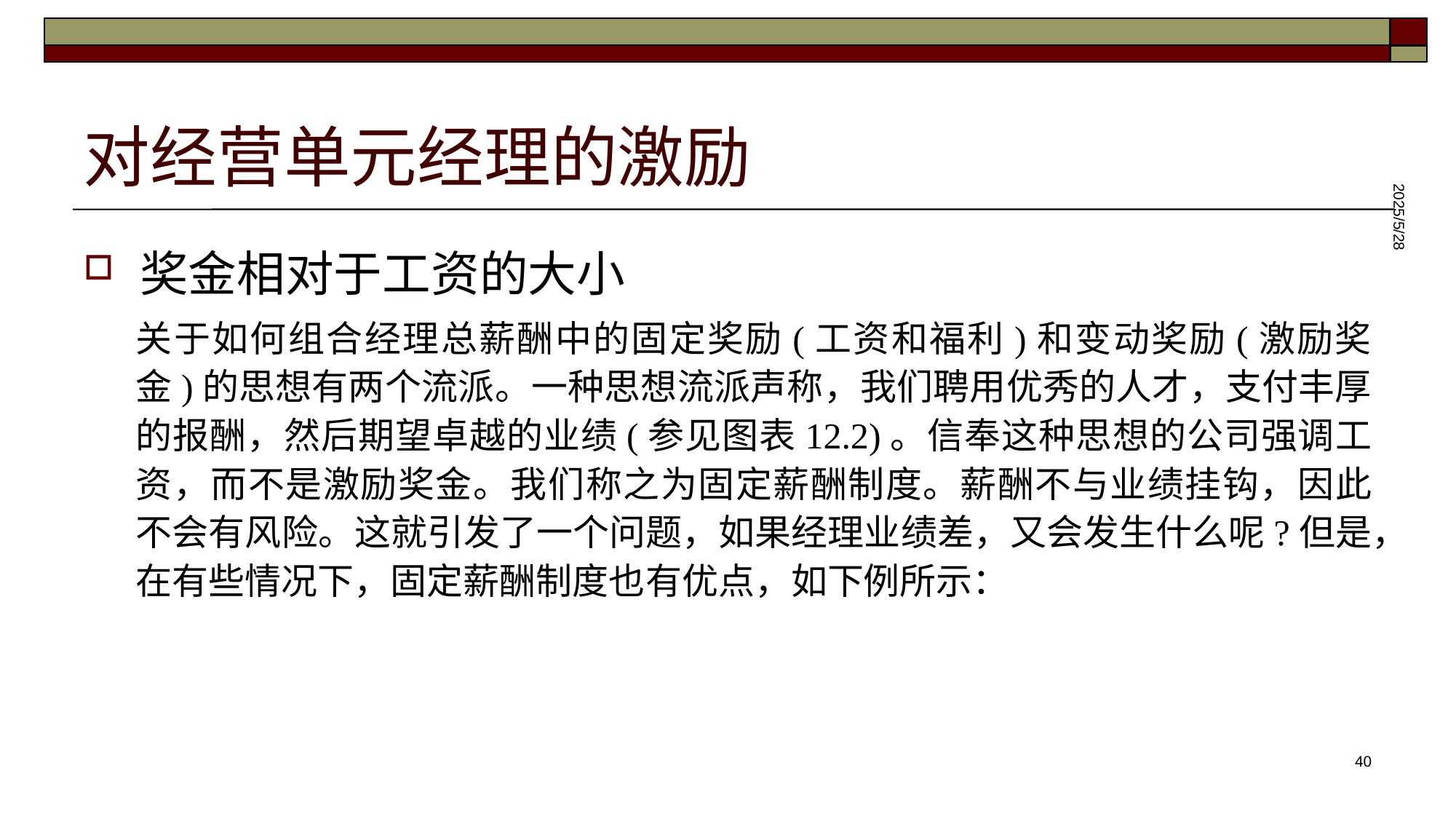

# 对经营单元经理的激励
奖金相对于工资的大小
关于如何组合经理总薪酬中的固定奖励(工资和福利)和变动奖励(激励奖金)的思想有两个流派。一种思想流派声称，我们聘用优秀的人才，支付丰厚的报酬，然后期望卓越的业绩(参见图表12.2)。信奉这种思想的公司强调工资，而不是激励奖金。我们称之为固定薪酬制度。薪酬不与业绩挂钩，因此不会有风险。这就引发了一个问题，如果经理业绩差，又会发生什么呢?但是，在有些情况下，固定薪酬制度也有优点，如下例所示：

2025/5/28
40